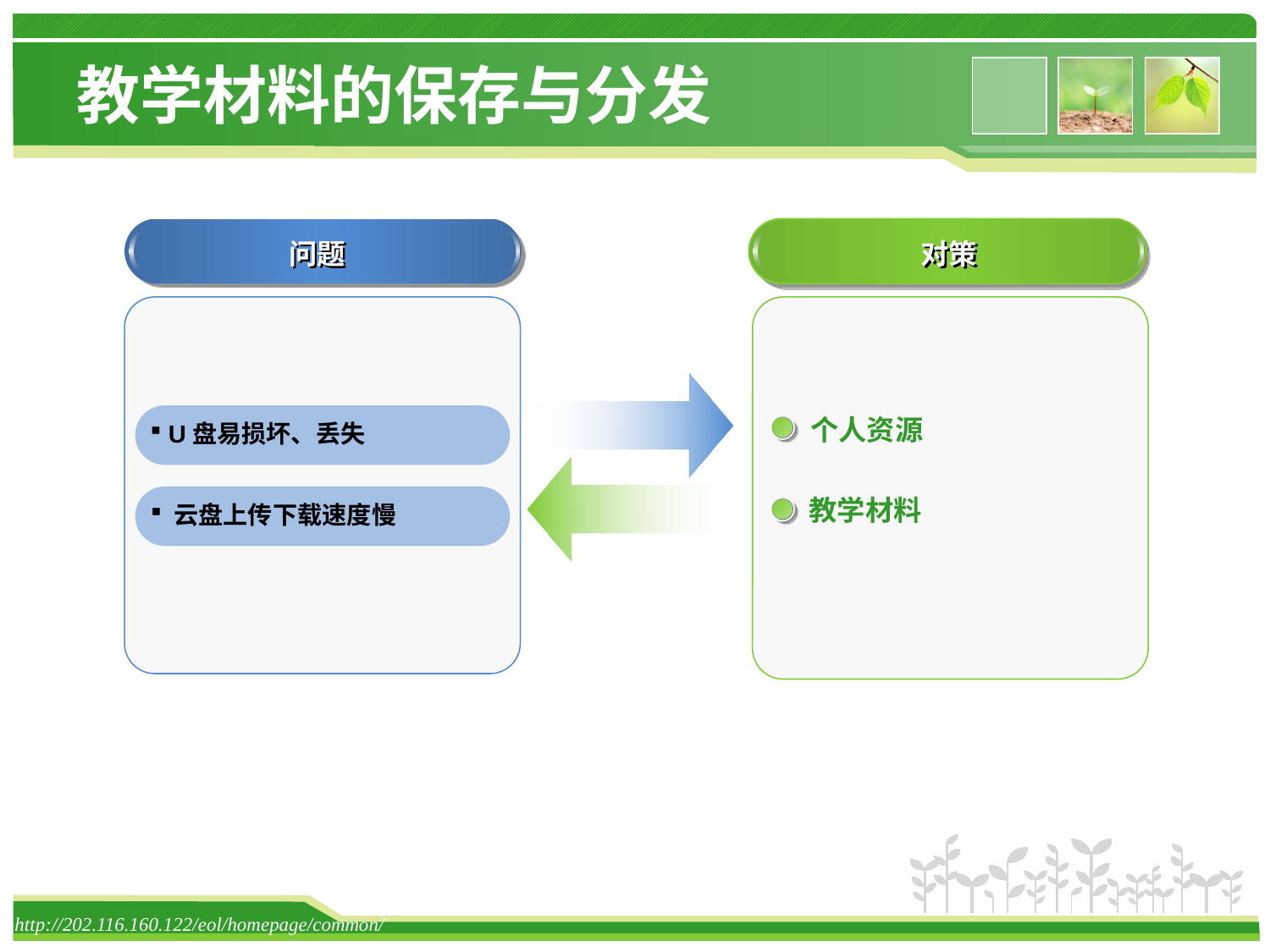

# 教学材料的保存与分发

问题
对策

 个人资源
 U盘易损坏、丢失

 教学材料

 云盘上传下载速度慢